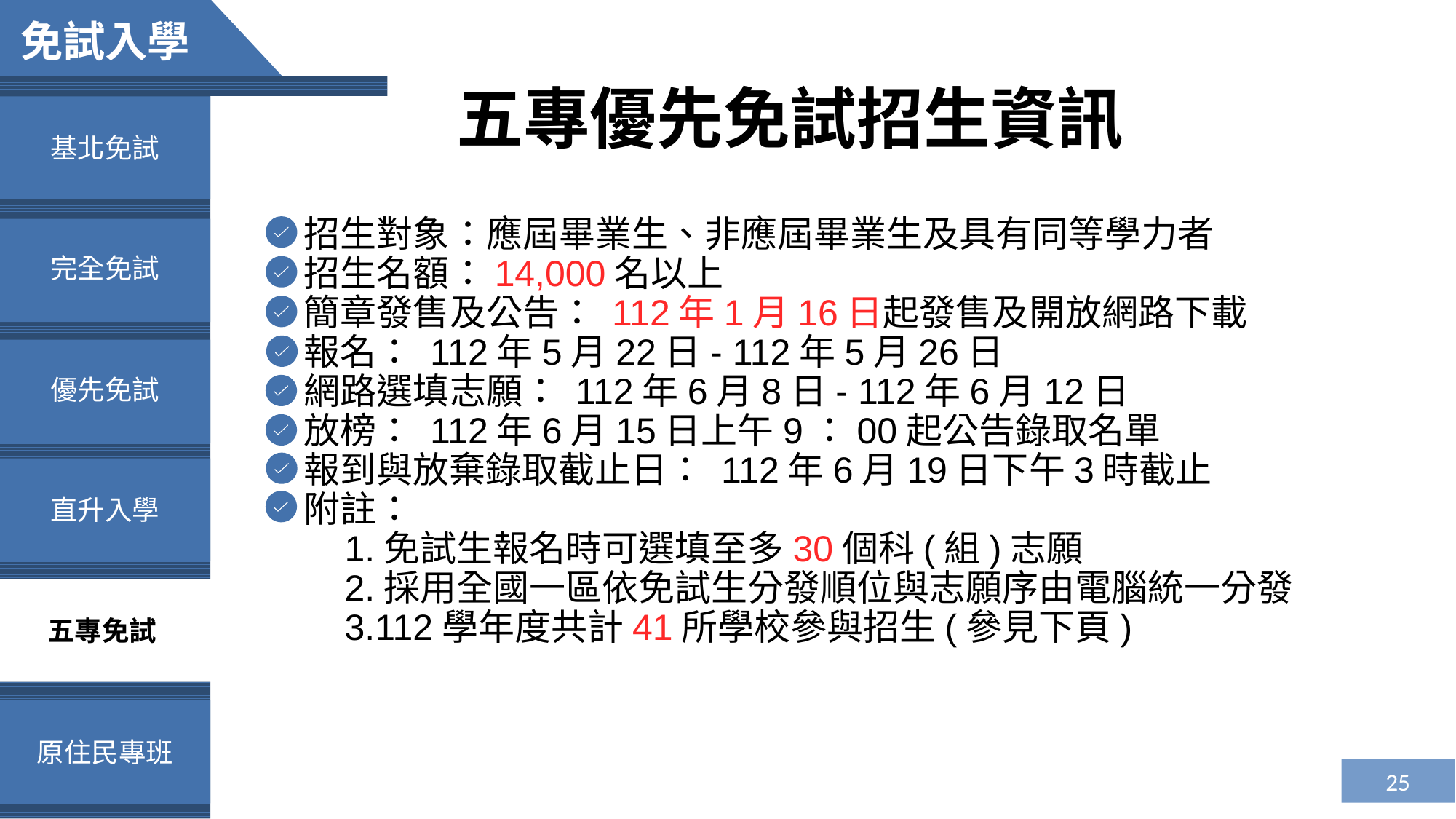

免試入學

五專優先免試招生資訊

基北免試
招生對象：應屆畢業生、非應屆畢業生及具有同等學力者
招生名額：14,000名以上
簡章發售及公告： 112年1月16日起發售及開放網路下載
報名： 112年5月22日- 112年5月26日
網路選填志願： 112年6月8日- 112年6月12日
放榜： 112年6月15日上午9：00起公告錄取名單
報到與放棄錄取截止日： 112年6月19日下午3時截止
附註：
    1.免試生報名時可選填至多30個科(組)志願
    2.採用全國一區依免試生分發順位與志願序由電腦統一分發
    3.112學年度共計41所學校參與招生(參見下頁)

完全免試

優先免試

直升入學

五專免試

原住民專班

25